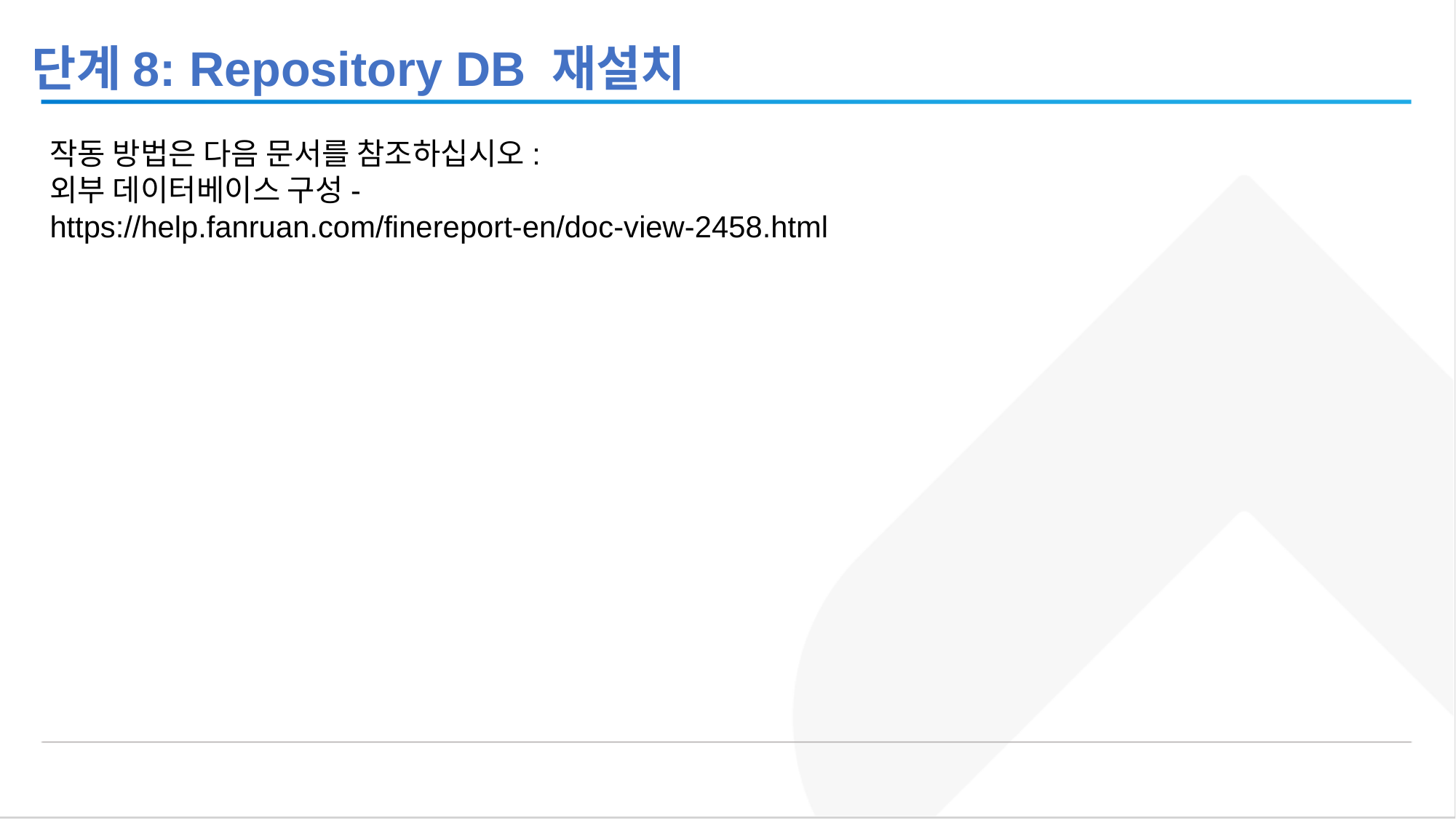

단계8: Repository DB 재설치
작동 방법은 다음 문서를 참조하십시오:
외부 데이터베이스 구성-
https://help.fanruan.com/finereport-en/doc-view-2458.html